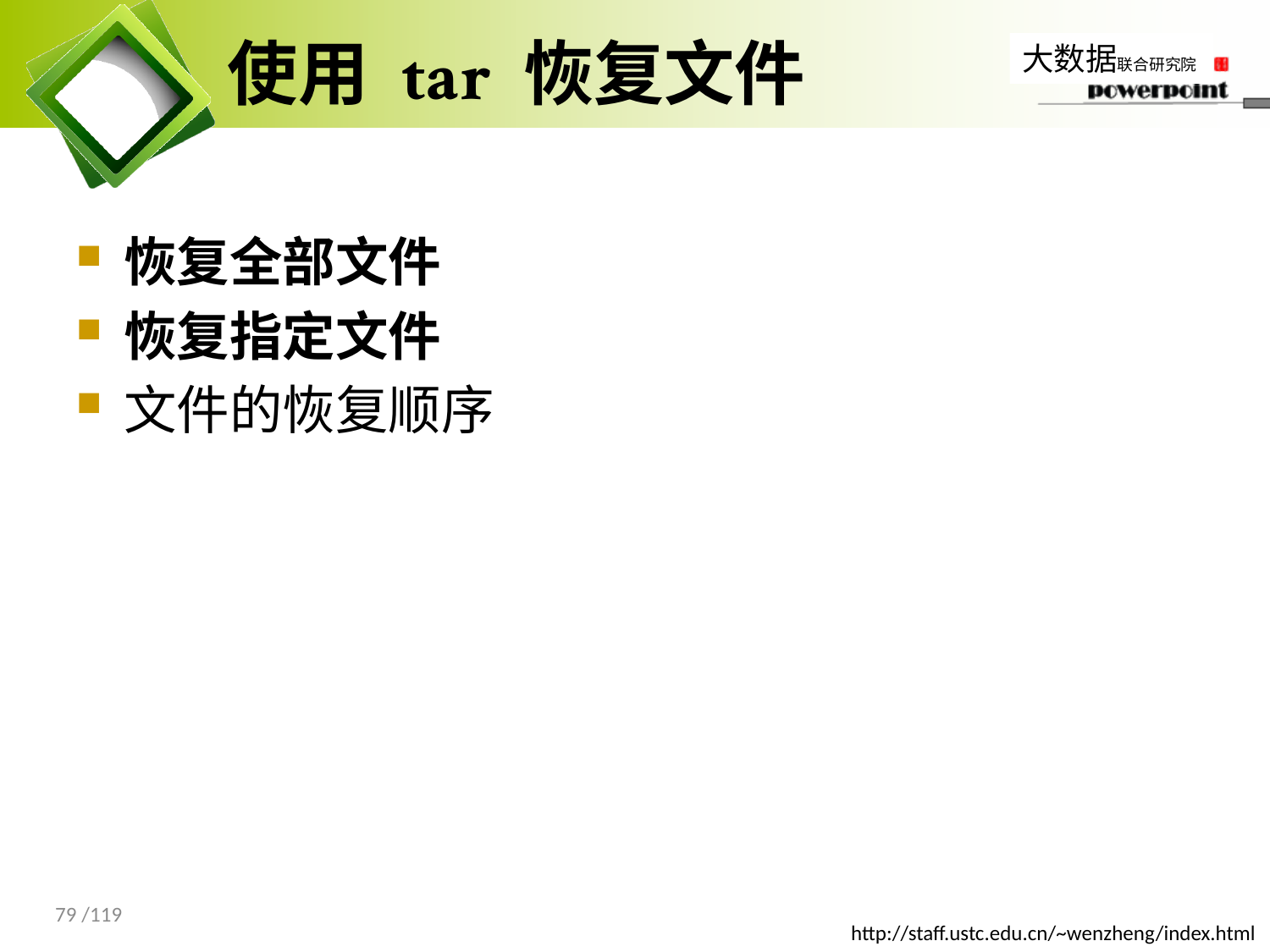

# 使用 tar 恢复文件

恢复全部文件
恢复指定文件
文件的恢复顺序

79